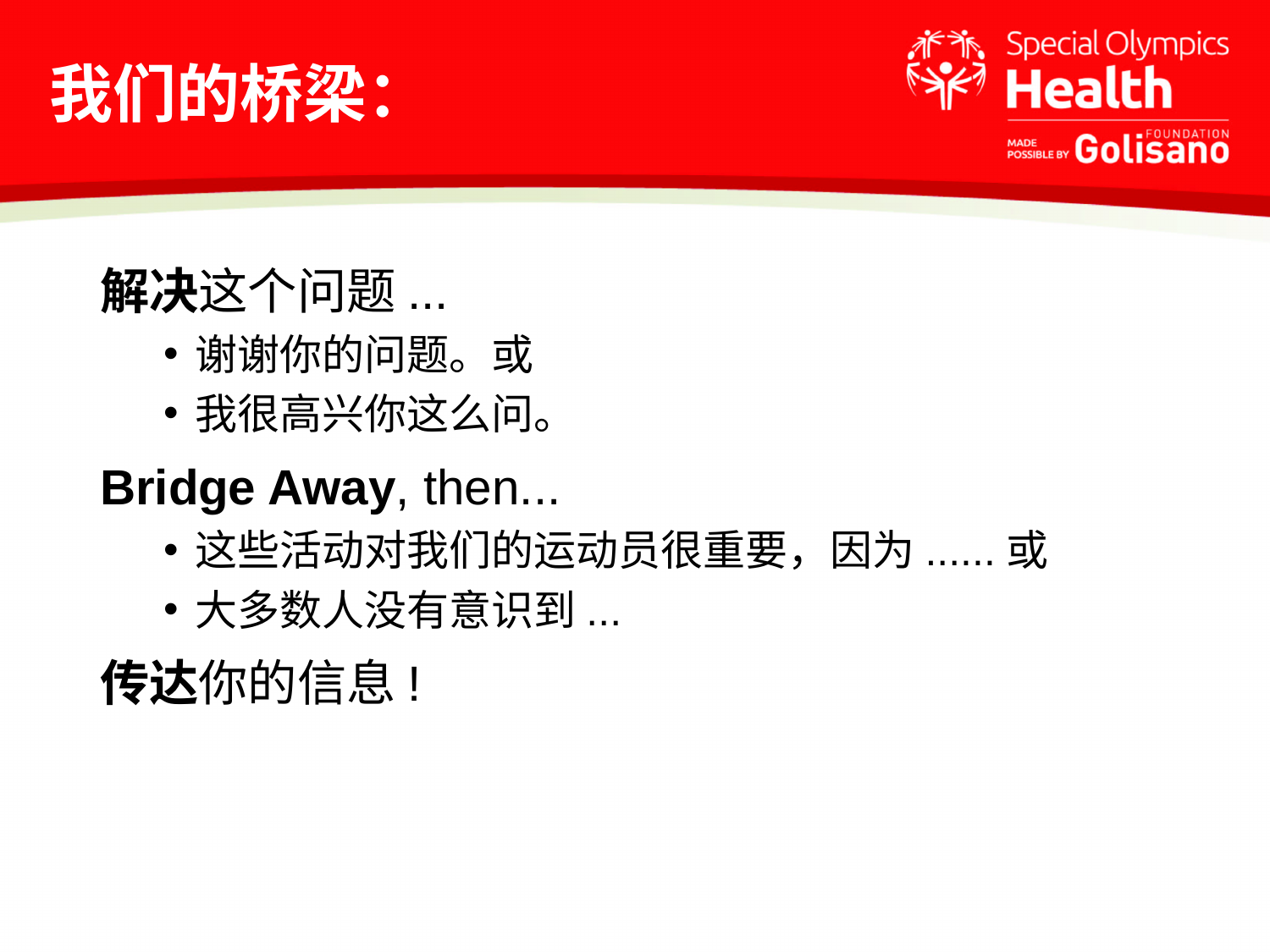

# 我们的桥梁：
解决这个问题...
谢谢你的问题。或
我很高兴你这么问。
Bridge Away, then...
这些活动对我们的运动员很重要，因为......或
大多数人没有意识到...
传达你的信息!